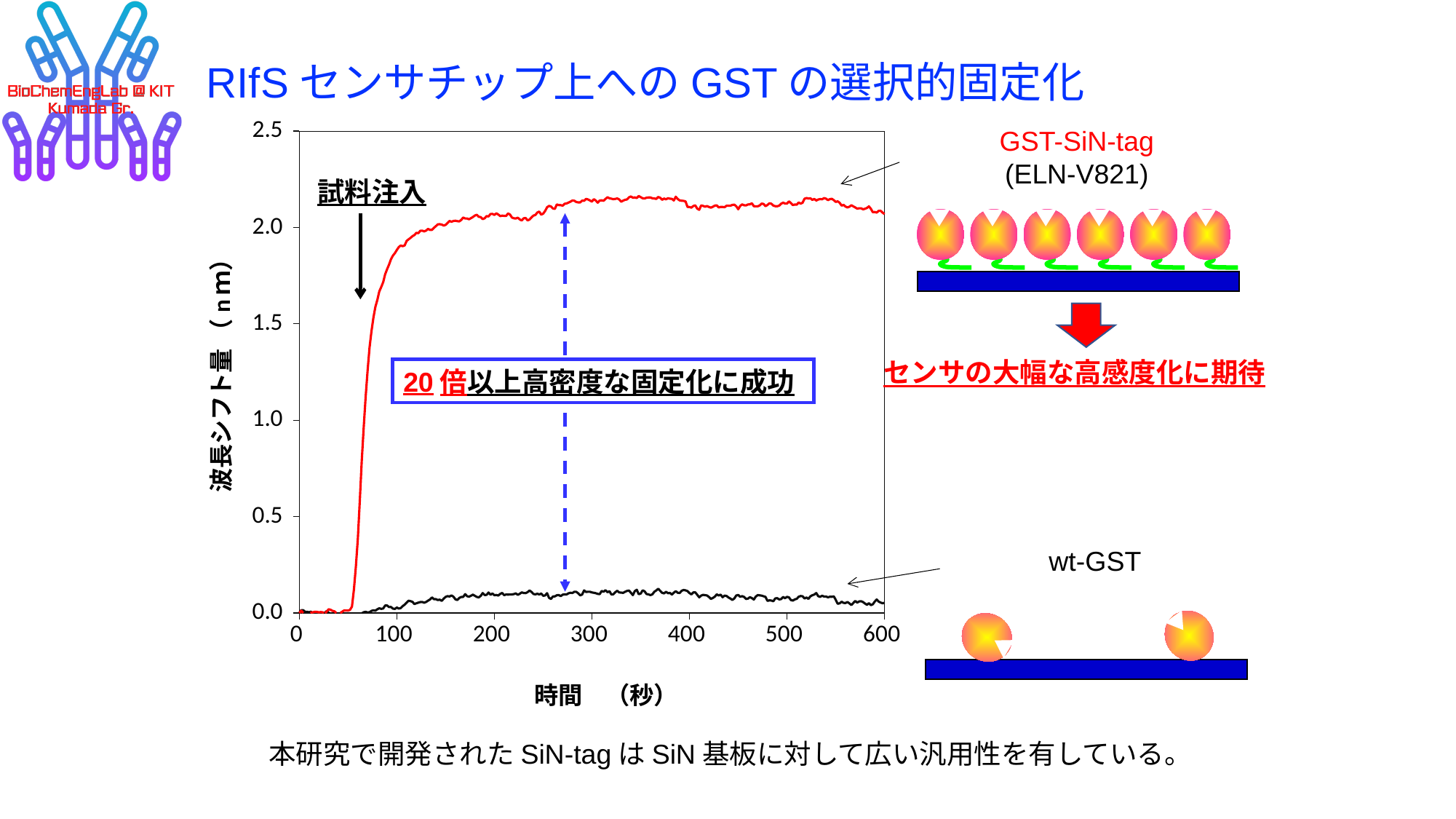

# RIfSセンサチップ上へのGSTの選択的固定化

### Chart

| Category |  |  |
|---|---|---|
GST-SiN-tag
(ELN-V821)
試料注入

センサの大幅な高感度化に期待
20倍以上高密度な固定化に成功
wt-GST

本研究で開発されたSiN-tagはSiN基板に対して広い汎用性を有している。